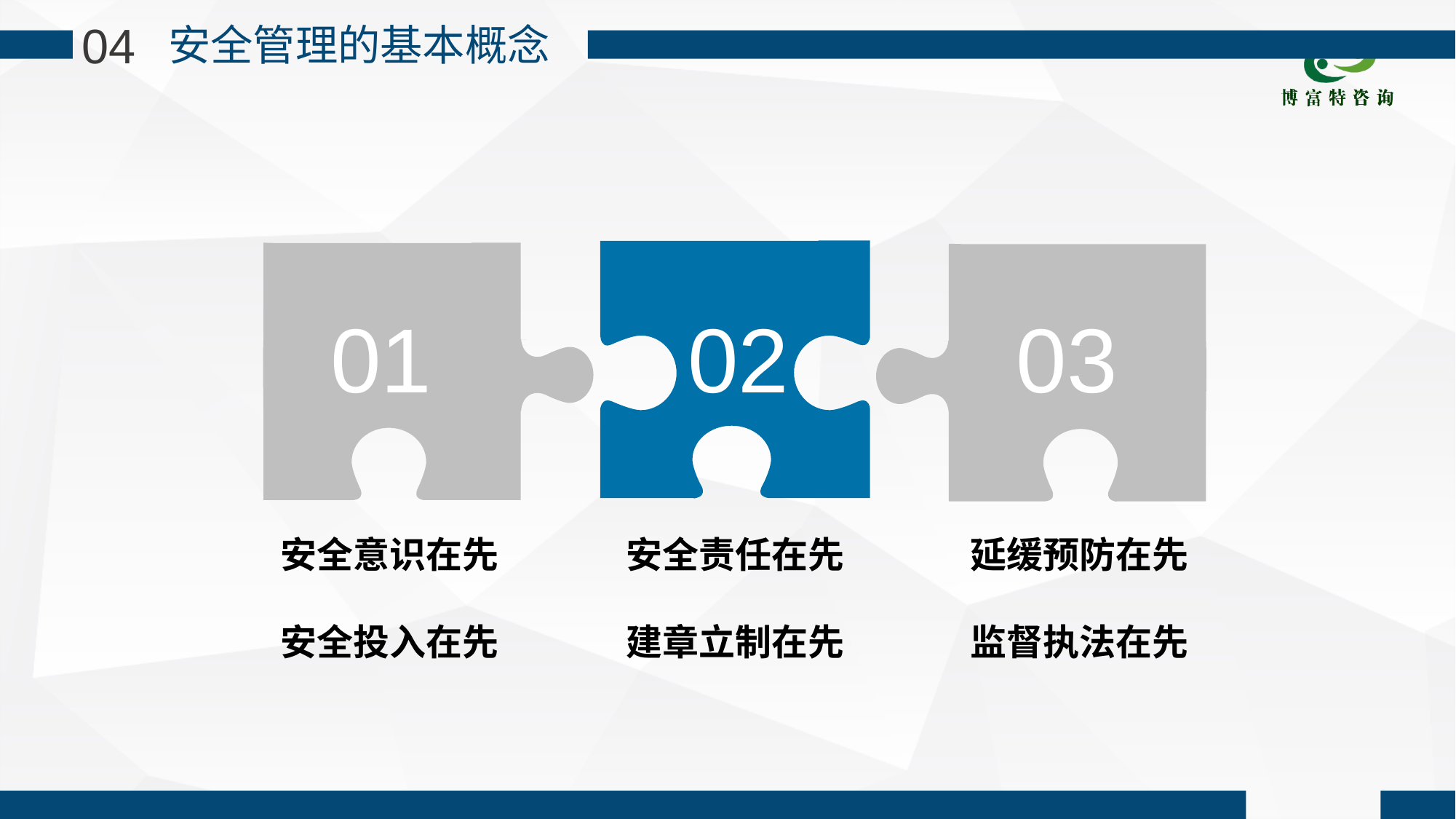

04
安全管理的基本概念

03
01
02
安全意识在先

安全投入在先
延缓预防在先

监督执法在先
安全责任在先

建章立制在先